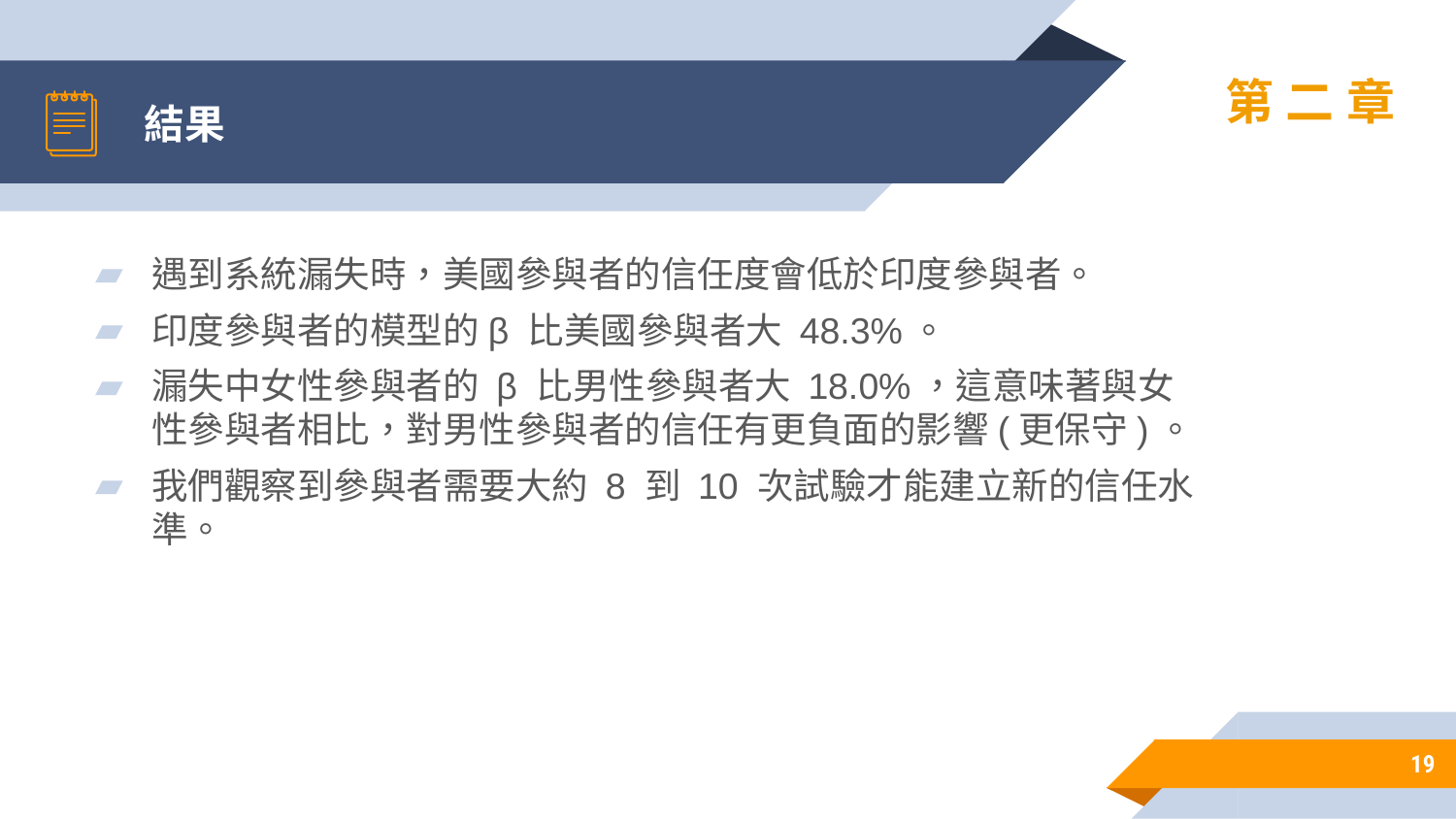

# 結果
第二章

遇到系統漏失時，美國參與者的信任度會低於印度參與者。
印度參與者的模型的β 比美國參與者大 48.3%。
漏失中女性參與者的 β 比男性參與者大 18.0%，這意味著與女性參與者相比，對男性參與者的信任有更負面的影響(更保守)。
我們觀察到參與者需要大約 8 到 10 次試驗才能建立新的信任水準。
19